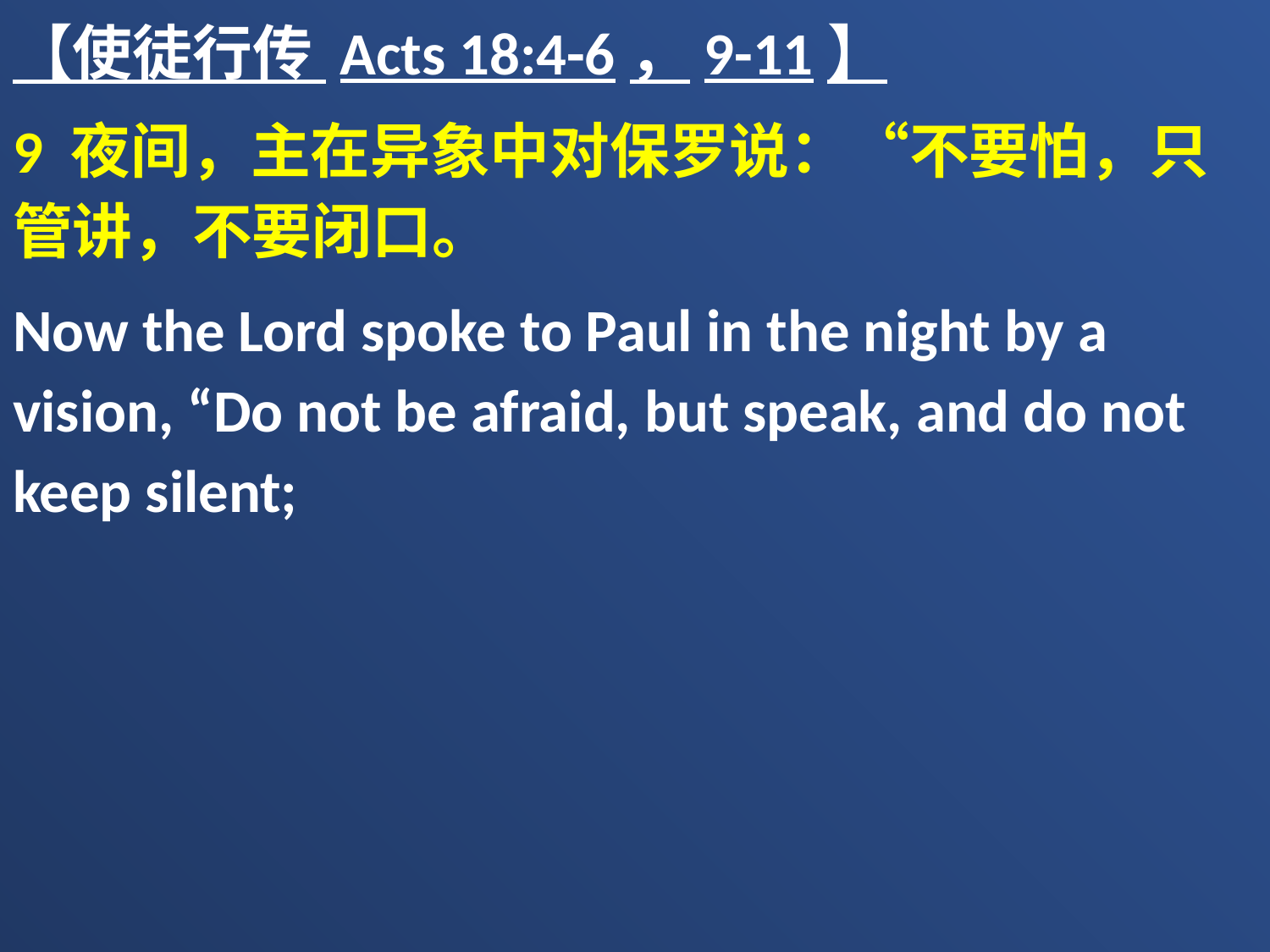

【使徒行传 Acts 18:4-6，9-11】
9 夜间，主在异象中对保罗说：“不要怕，只管讲，不要闭口。
Now the Lord spoke to Paul in the night by a vision, “Do not be afraid, but speak, and do not keep silent;